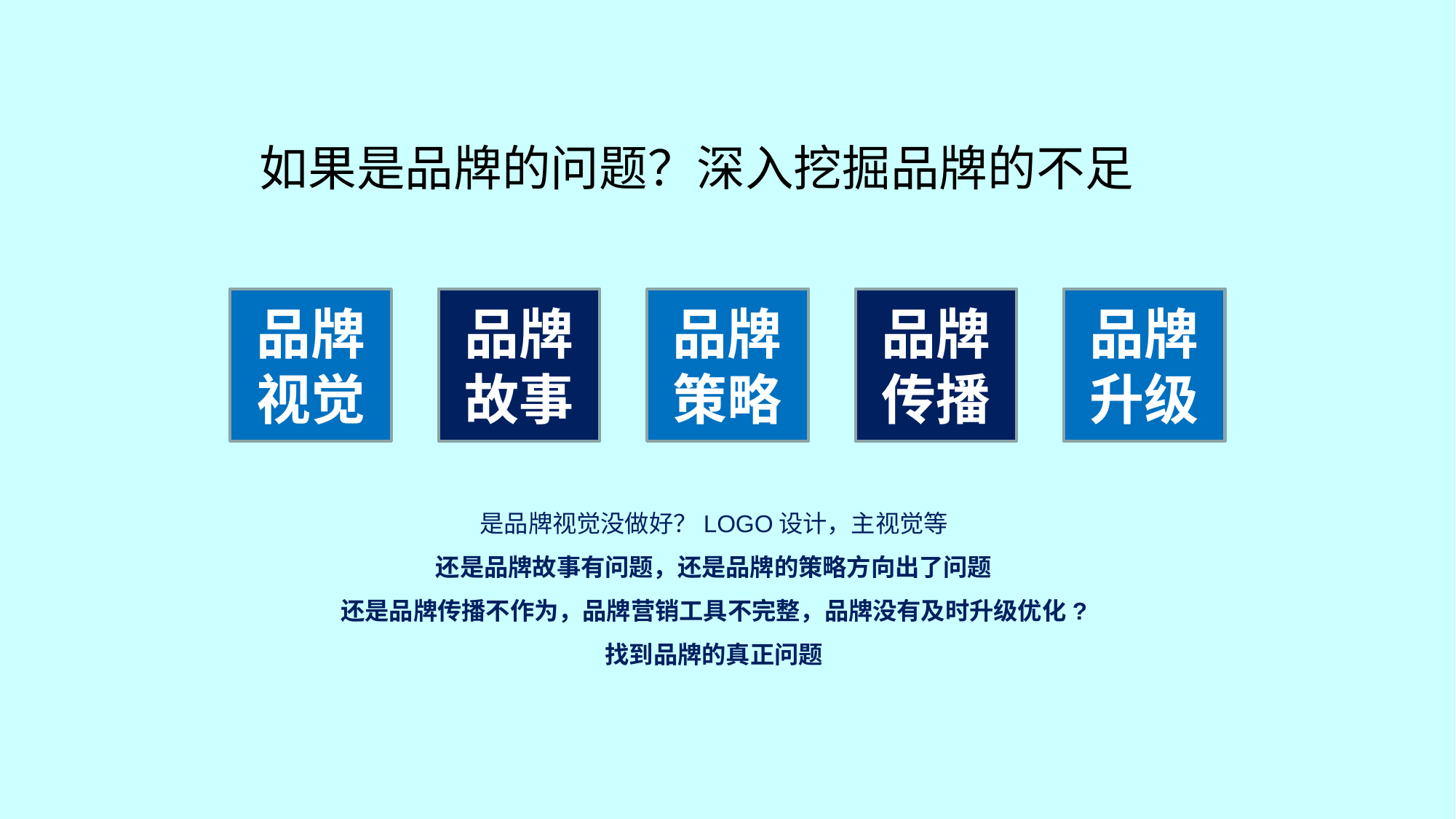

如果是品牌的问题？深入挖掘品牌的不足
品牌升级
品牌策略
品牌传播
品牌视觉
品牌故事
是品牌视觉没做好？LOGO设计，主视觉等
还是品牌故事有问题，还是品牌的策略方向出了问题
还是品牌传播不作为，品牌营销工具不完整，品牌没有及时升级优化?
找到品牌的真正问题